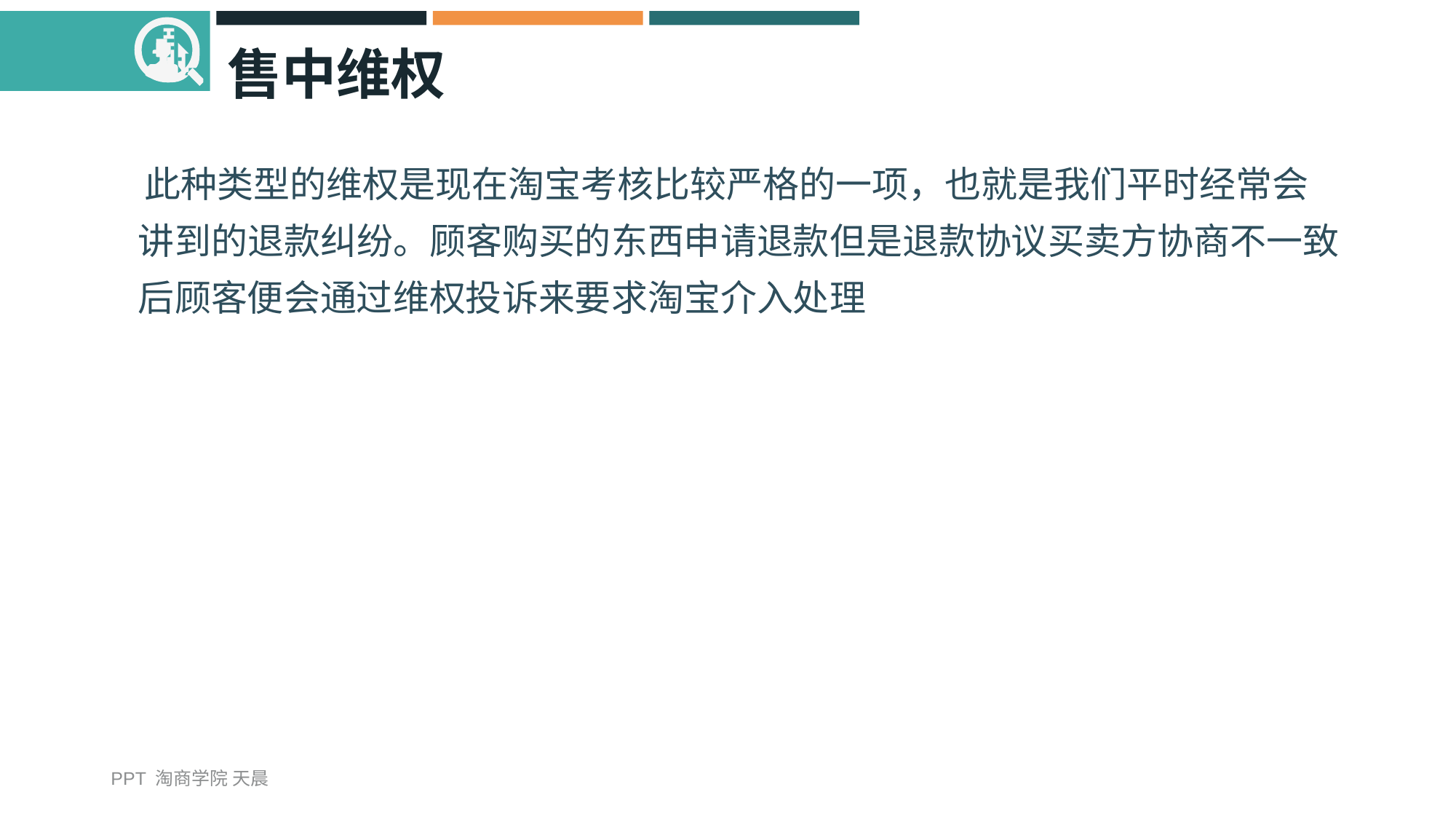

# 售中维权
   此种类型的维权是现在淘宝考核比较严格的一项，也就是我们平时经常会讲到的退款纠纷。顾客购买的东西申请退款但是退款协议买卖方协商不一致后顾客便会通过维权投诉来要求淘宝介入处理

PPT 淘商学院 天晨